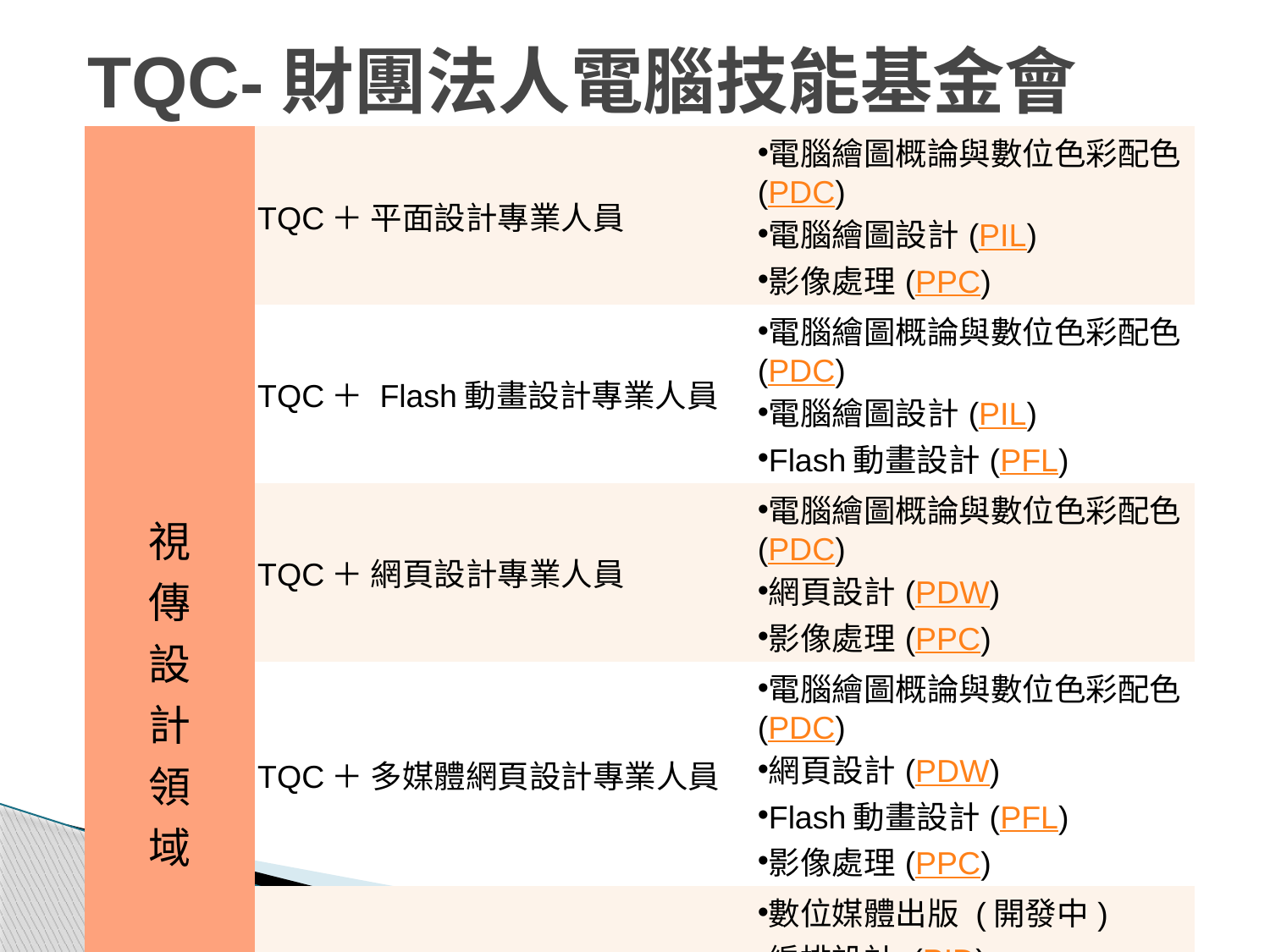

# TQC-財團法人電腦技能基金會
| 視 傳 設 計 領 域 | TQC＋ 平面設計專業人員 | 電腦繪圖概論與數位色彩配色(PDC) 電腦繪圖設計(PIL) 影像處理(PPC) |
| --- | --- | --- |
|  | TQC＋ Flash動畫設計專業人員 | 電腦繪圖概論與數位色彩配色(PDC) 電腦繪圖設計(PIL) Flash動畫設計(PFL) |
|  | TQC＋ 網頁設計專業人員 | 電腦繪圖概論與數位色彩配色(PDC) 網頁設計(PDW) 影像處理(PPC) |
|  | TQC＋ 多媒體網頁設計專業人員 | 電腦繪圖概論與數位色彩配色(PDC) 網頁設計(PDW) Flash動畫設計(PFL) 影像處理(PPC) |
|  | TQC＋ 數位出版美術編輯專業人員 | 數位媒體出版 (開發中) 編排設計 (PID) 媒體匯流與應用 (開發中) |